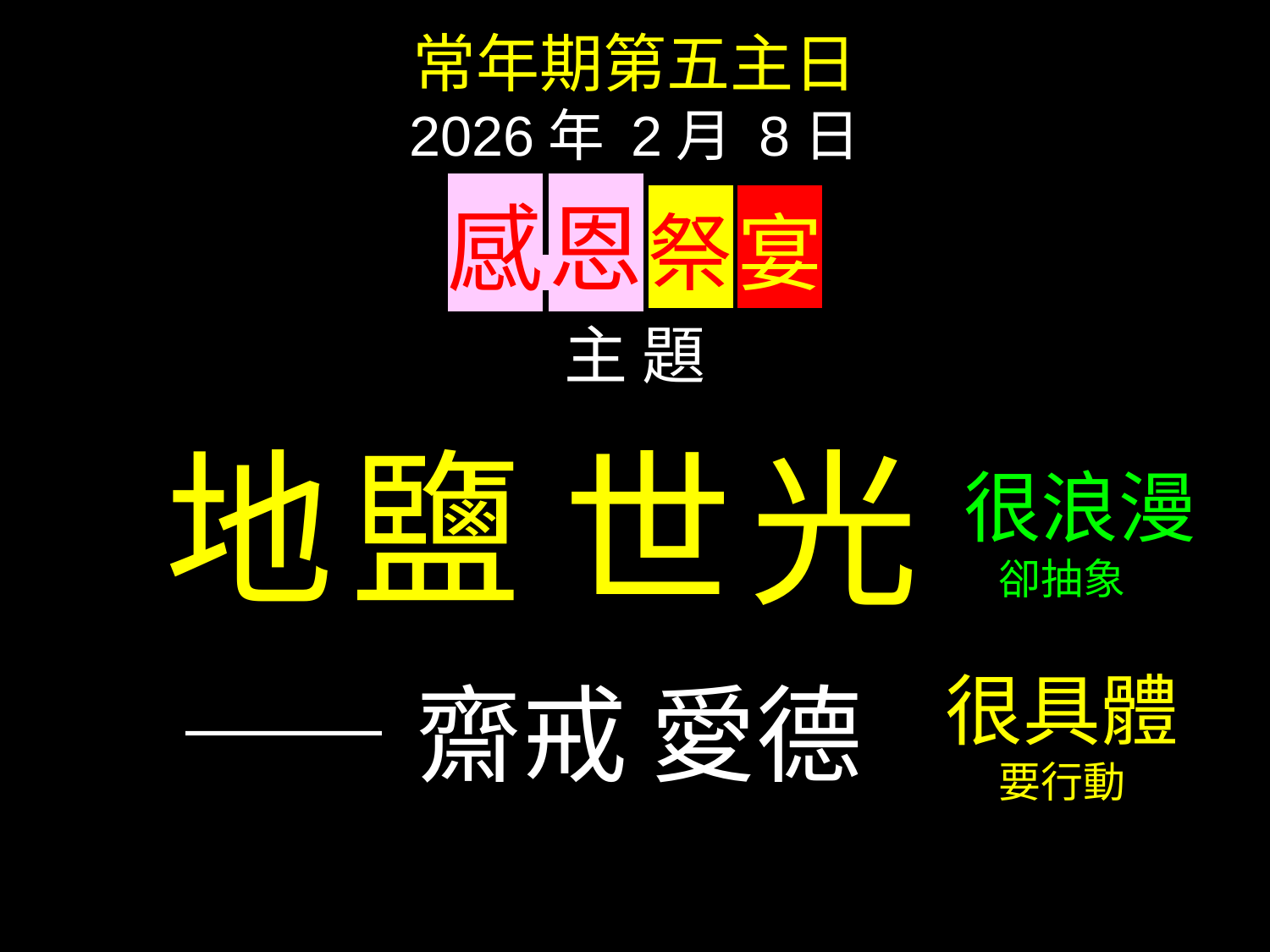

常年期第五主日
2026年 2月 8日
感 恩 祭 宴

主 題
  地鹽 世光
       ——齋戒 愛德
 很浪漫
卻抽象

很具體
要行動